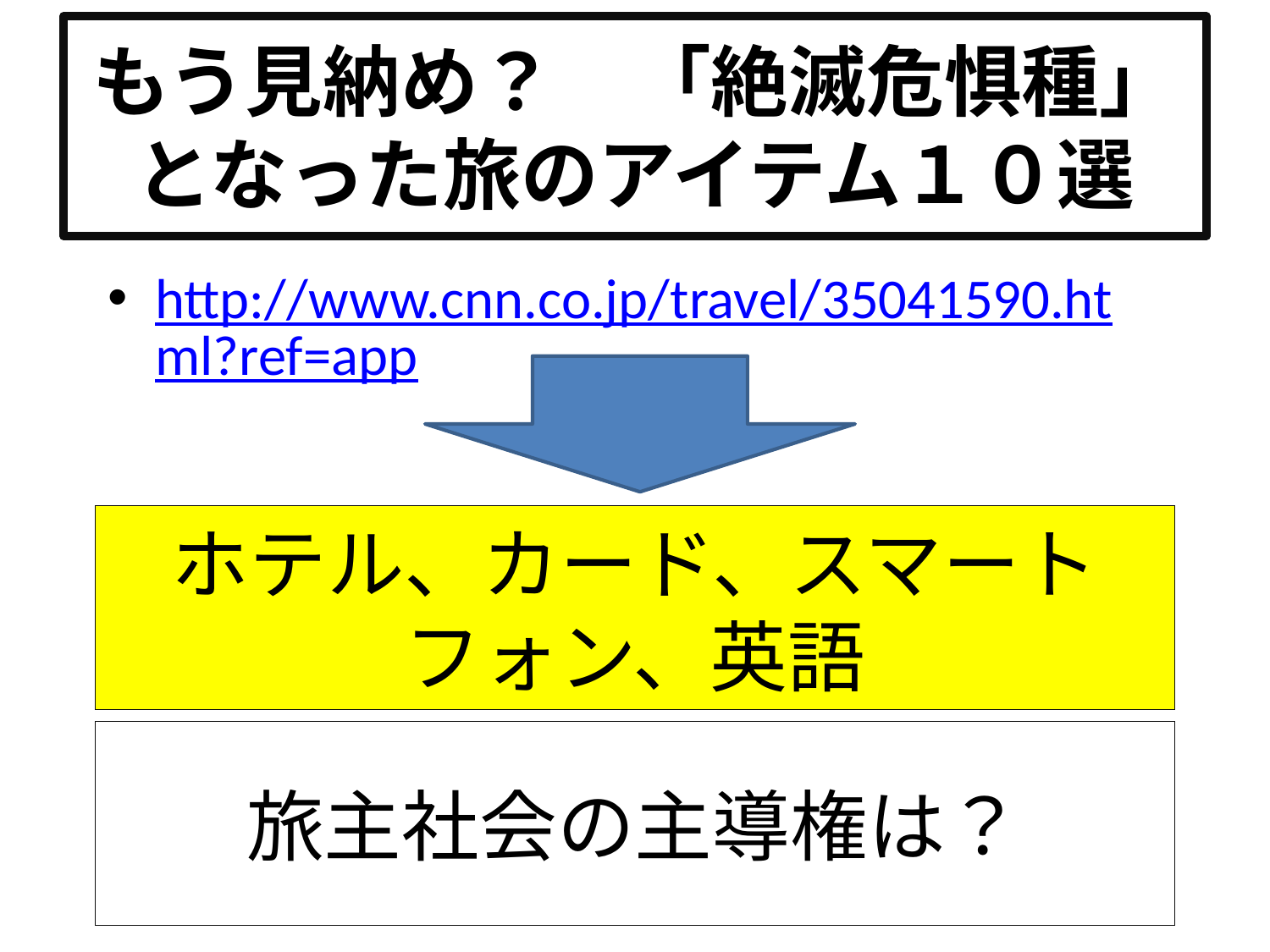

# もう見納め？　「絶滅危惧種」となった旅のアイテム１０選
http://www.cnn.co.jp/travel/35041590.html?ref=app

ホテル、カード、スマートフォン、英語
旅主社会の主導権は？